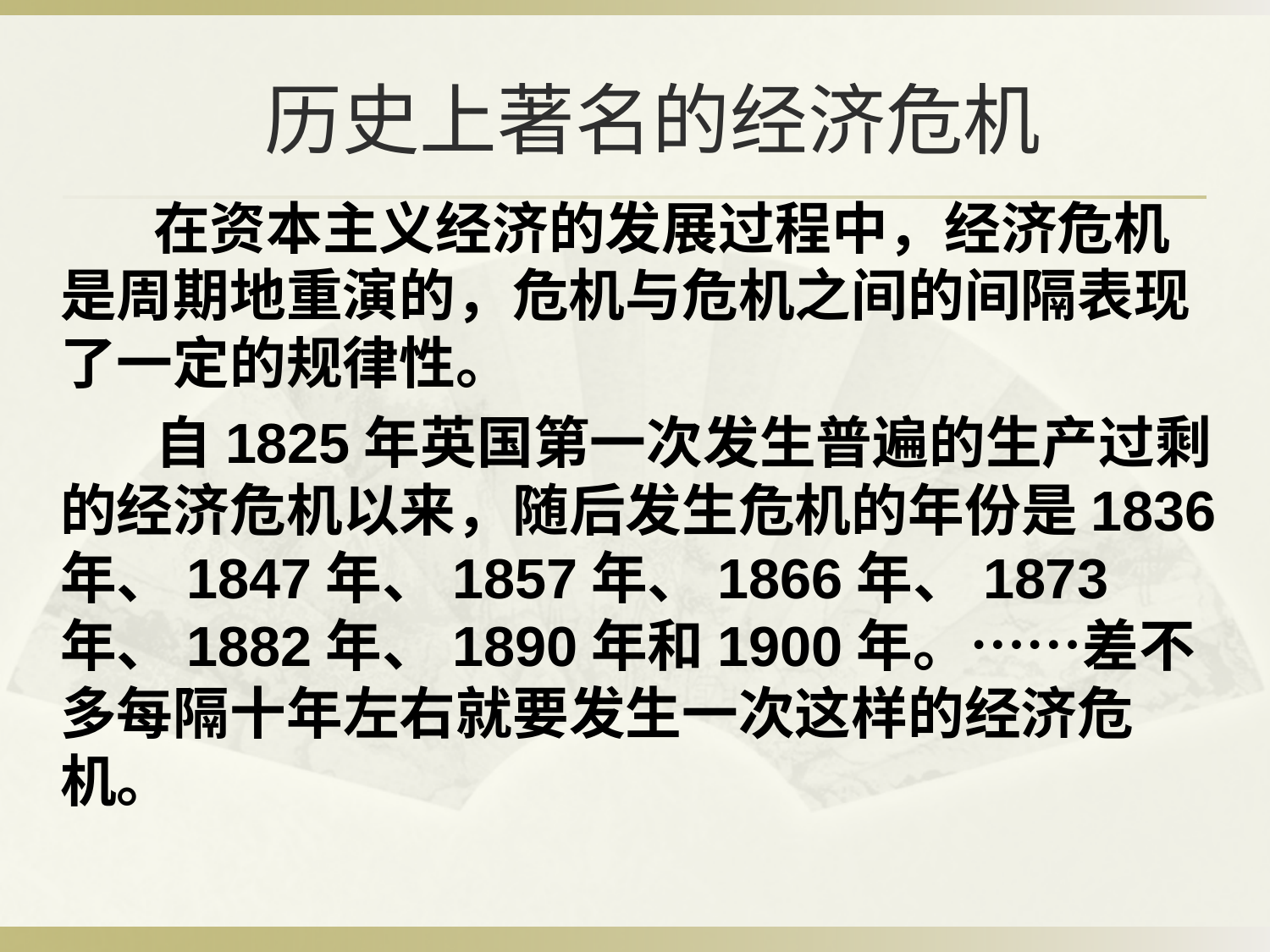

# 历史上著名的经济危机
          在资本主义经济的发展过程中，经济危机是周期地重演的，危机与危机之间的间隔表现了一定的规律性。
          自1825年英国第一次发生普遍的生产过剩的经济危机以来，随后发生危机的年份是1836年、1847年、1857年、1866年、1873年、1882年、1890年和1900年。……差不多每隔十年左右就要发生一次这样的经济危机。